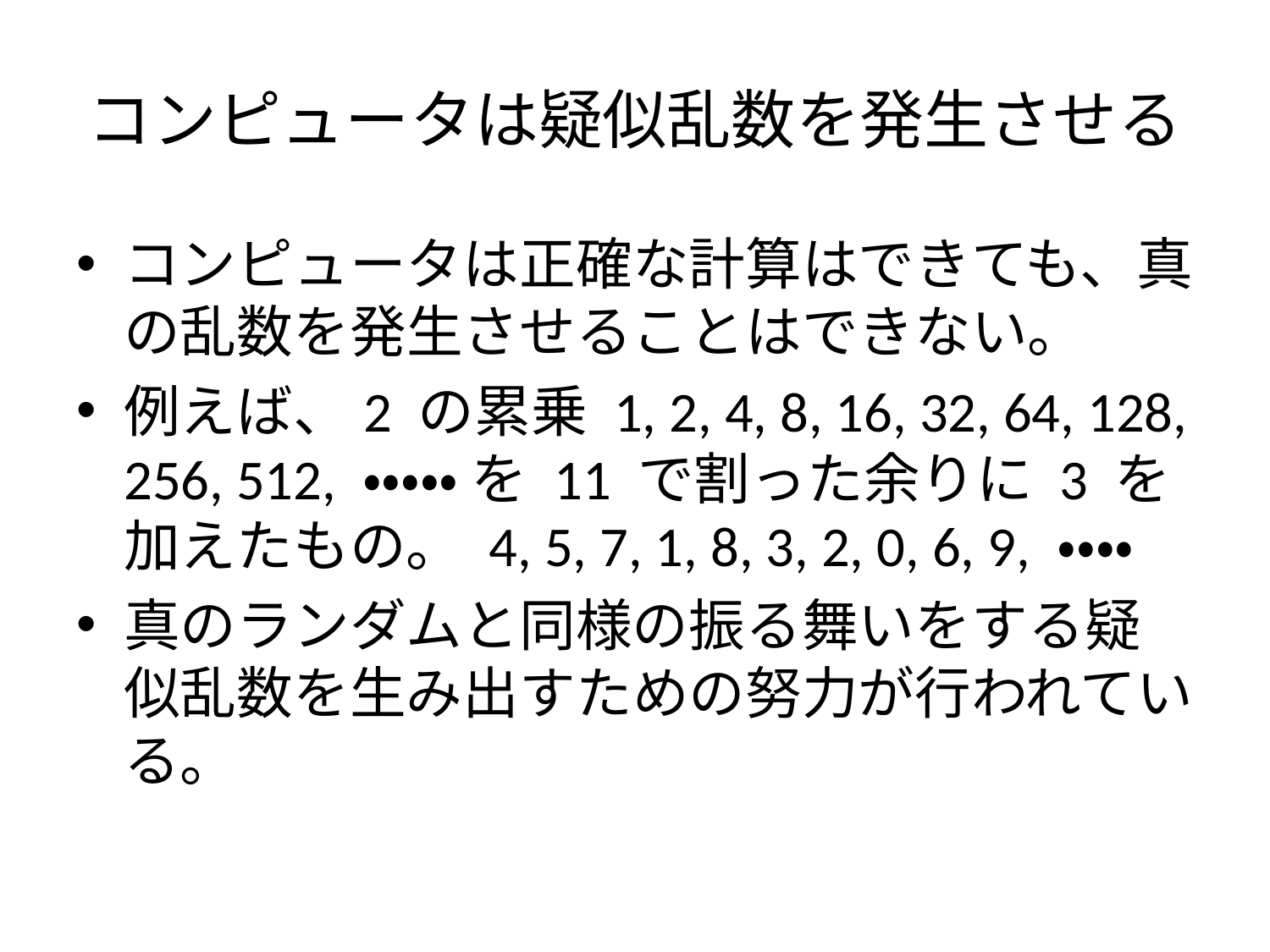

# コンピュータは疑似乱数を発生させる
コンピュータは正確な計算はできても、真の乱数を発生させることはできない。
例えば、2 の累乗 1, 2, 4, 8, 16, 32, 64, 128, 256, 512, ・・・・・ を 11 で割った余りに 3 を加えたもの。 4, 5, 7, 1, 8, 3, 2, 0, 6, 9, ・・・・
真のランダムと同様の振る舞いをする疑似乱数を生み出すための努力が行われている。